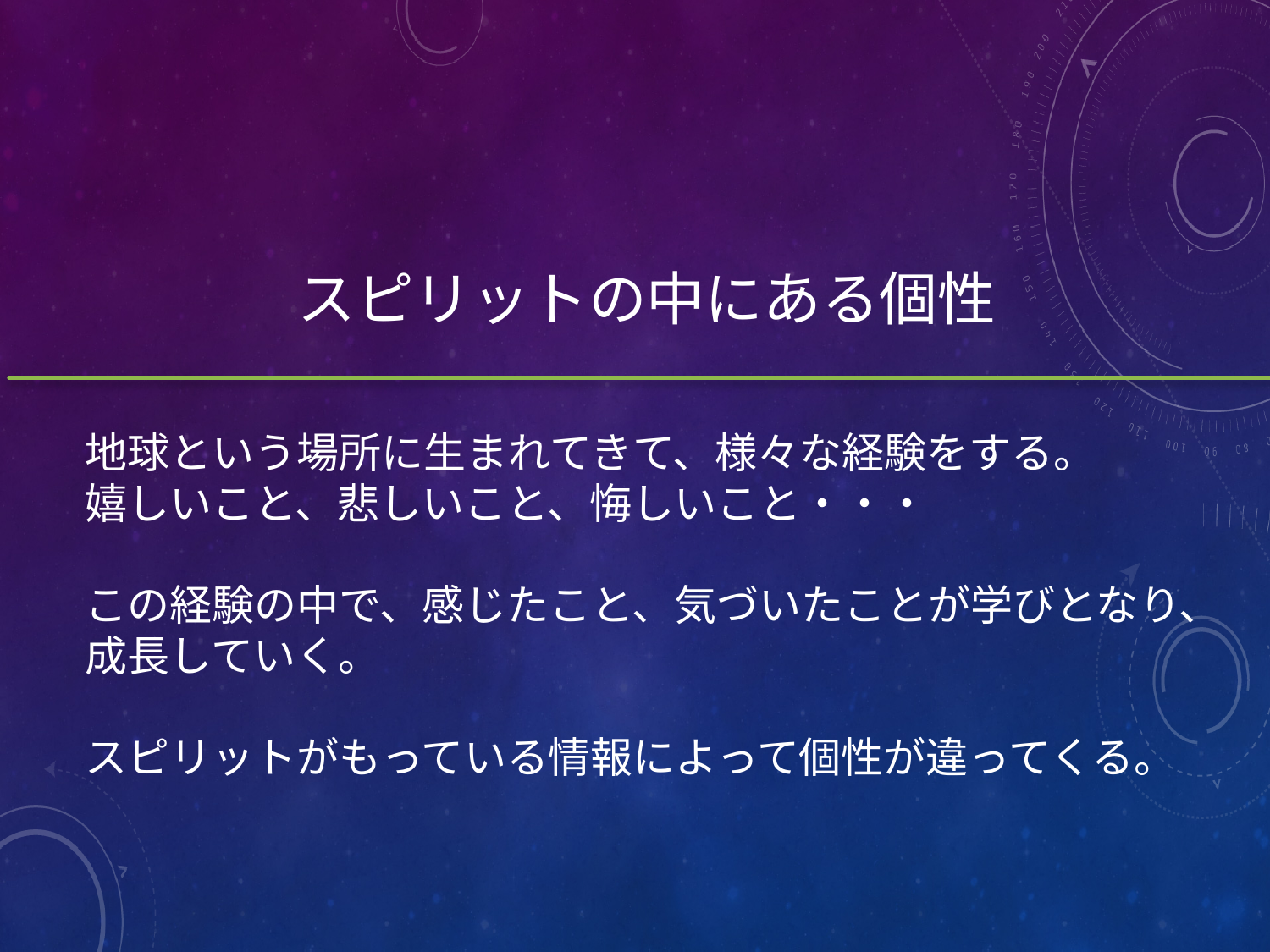

スピリットの中にある個性
地球という場所に生まれてきて、様々な経験をする。
嬉しいこと、悲しいこと、悔しいこと・・・

この経験の中で、感じたこと、気づいたことが学びとなり、成長していく。

スピリットがもっている情報によって個性が違ってくる。